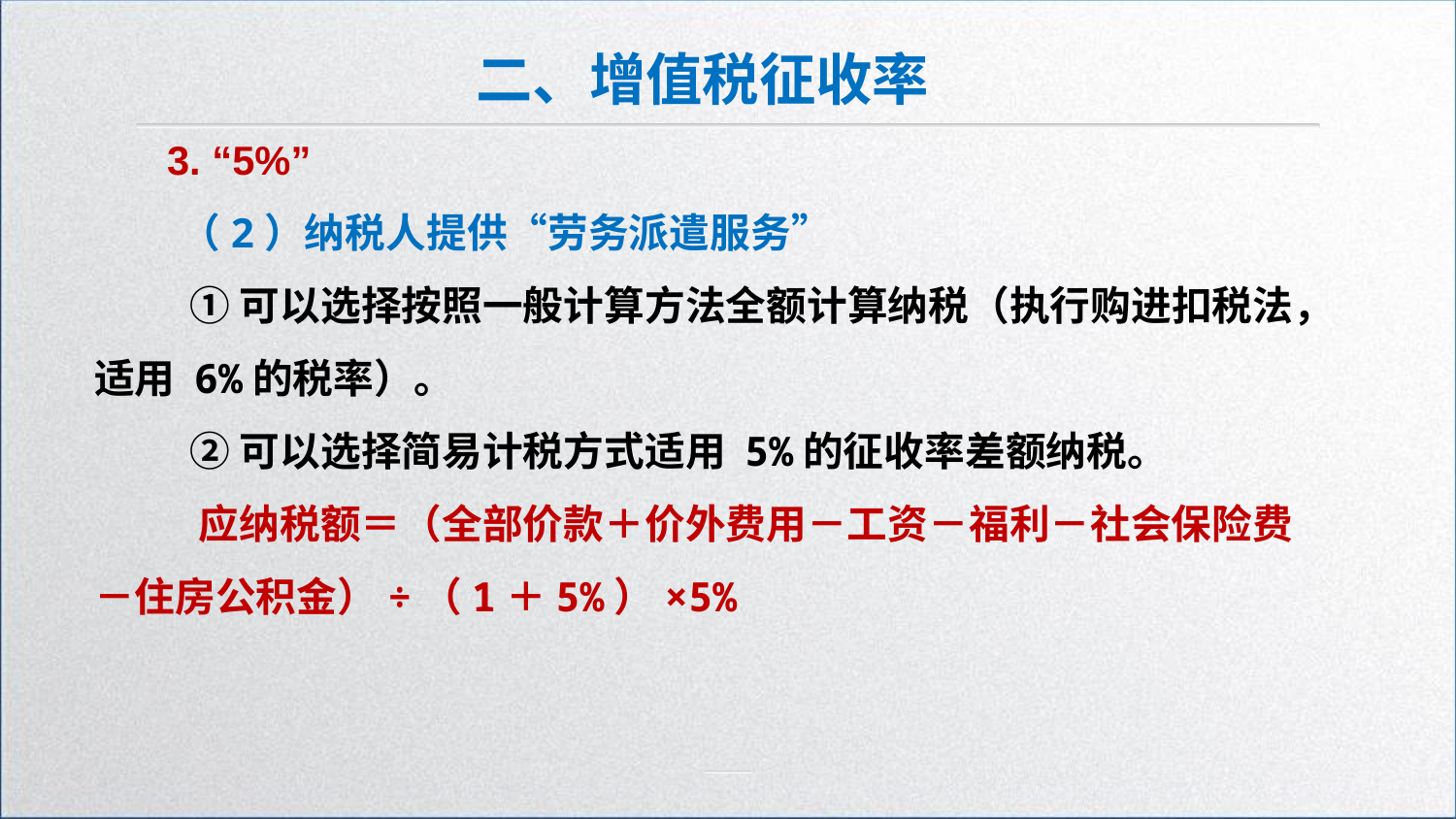

二、增值税征收率
3. “5%”
（2）纳税人提供“劳务派遣服务”
 ①可以选择按照一般计算方法全额计算纳税（执行购进扣税法，适用 6%的税率）。
 ②可以选择简易计税方式适用 5%的征收率差额纳税。
 应纳税额＝（全部价款＋价外费用－工资－福利－社会保险费－住房公积金）÷（1＋5%）×5%